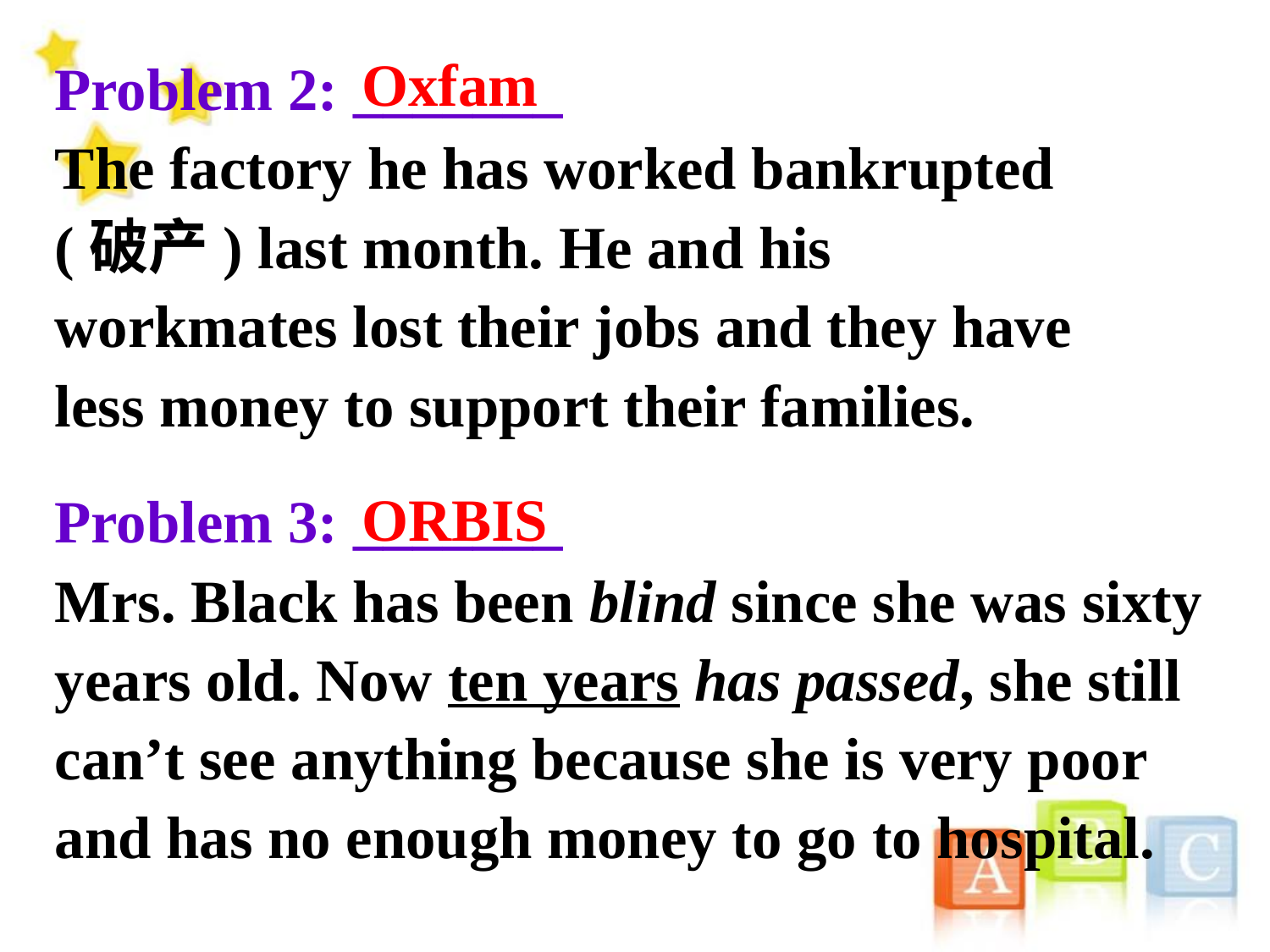

Oxfam
Problem 2: _______
The factory he has worked bankrupted (破产) last month. He and his workmates lost their jobs and they have less money to support their families.
ORBIS
Problem 3: _______
Mrs. Black has been blind since she was sixty years old. Now ten years has passed, she still can’t see anything because she is very poor and has no enough money to go to hospital.